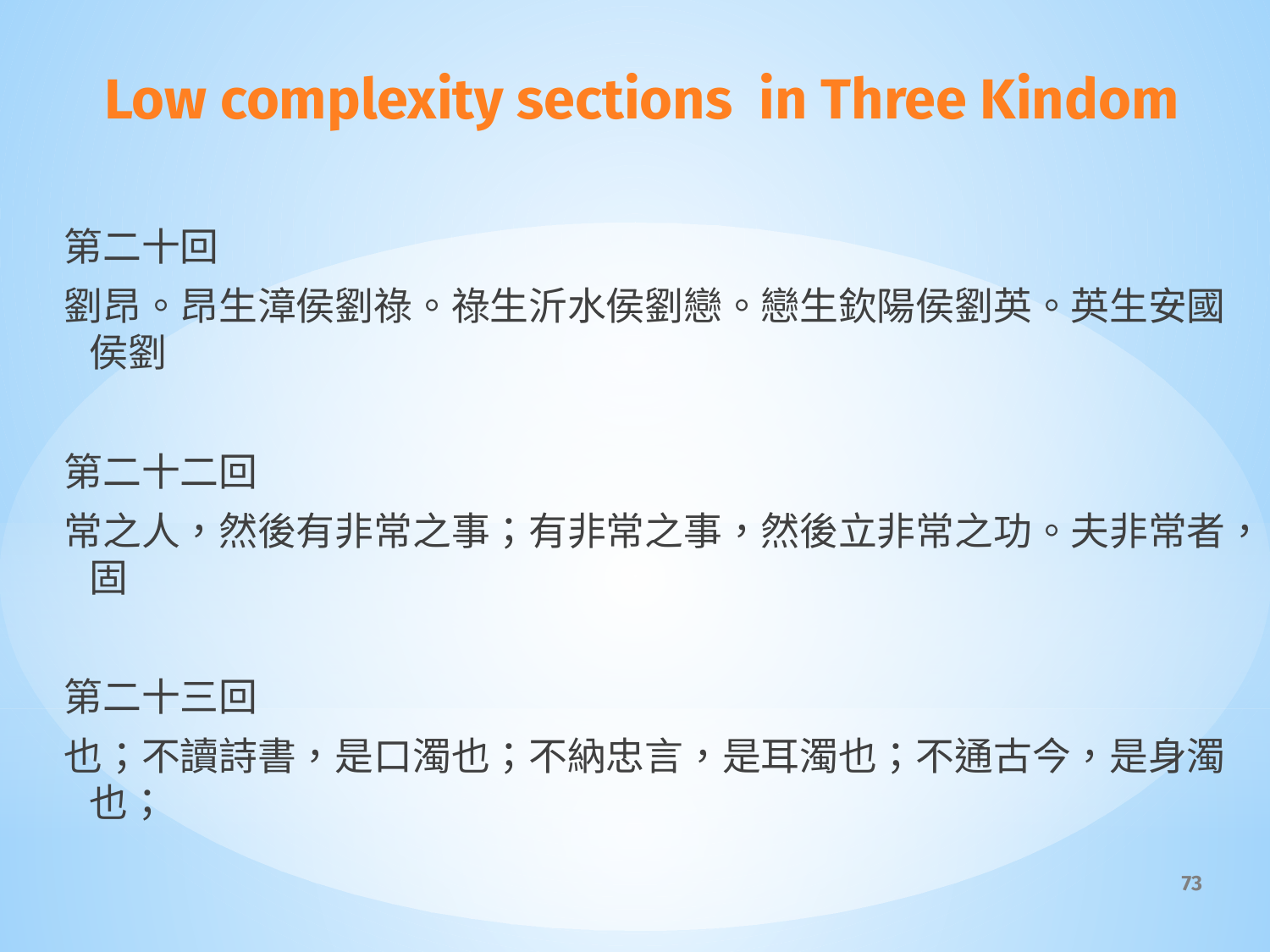

# Low complexity sections  in Three Kindom
第二十回
劉昂。昂生漳侯劉祿。祿生沂水侯劉戀。戀生欽陽侯劉英。英生安國侯劉

第二十二回
常之人，然後有非常之事；有非常之事，然後立非常之功。夫非常者，固

第二十三回
也；不讀詩書，是口濁也；不納忠言，是耳濁也；不通古今，是身濁也；

73